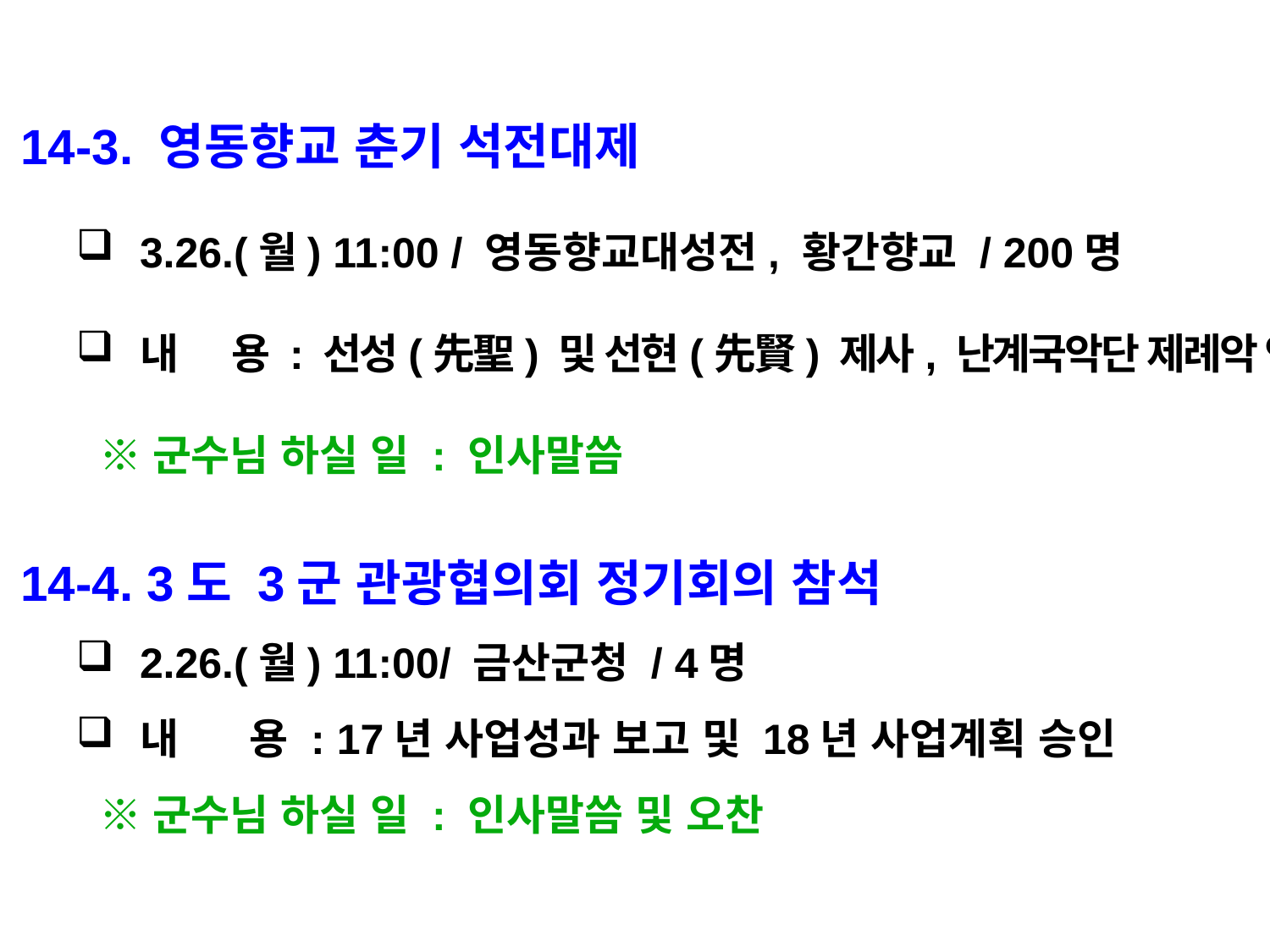

14-3. 영동향교 춘기 석전대제
3.26.(월) 11:00 / 영동향교대성전, 황간향교 / 200명
내      용 : 선성(先聖) 및 선현(先賢) 제사, 난계국악단 제례악 연주
  ※군수님 하실 일 : 인사말씀

14-4. 3도 3군 관광협의회 정기회의 참석
2.26.(월) 11:00/ 금산군청 / 4명
내      용 : 17년 사업성과 보고 및 18년 사업계획 승인
  ※군수님 하실 일 : 인사말씀 및 오찬